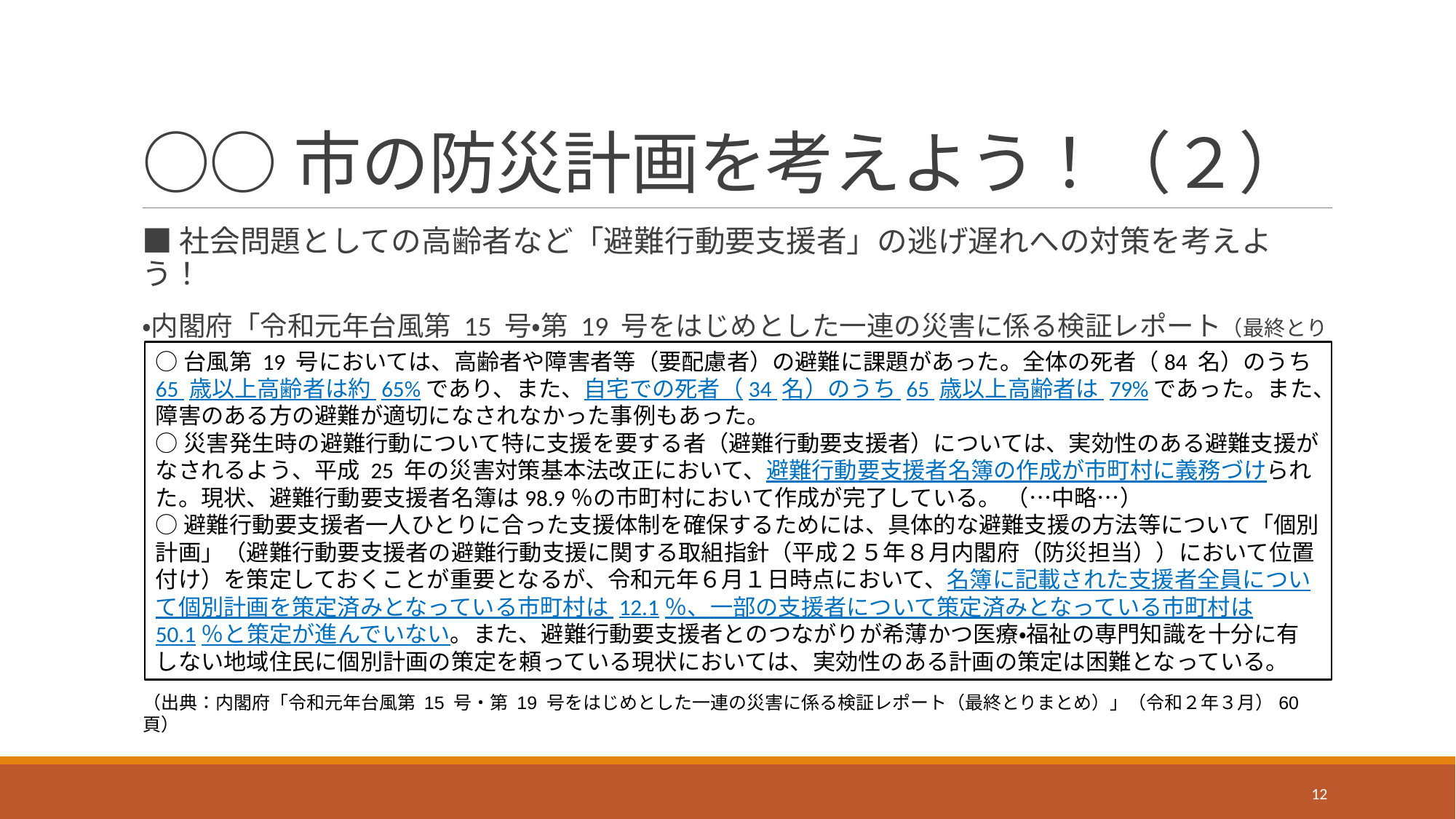

# ○○市の防災計画を考えよう！（２）
■社会問題としての高齢者など「避難行動要支援者」の逃げ遅れへの対策を考えよう！
・内閣府「令和元年台風第 15 号・第 19 号をはじめとした一連の災害に係る検証レポート（最終とりまとめ）」（令和２年３月）に見る「避難行動要支援者」への対策の必要性
○台風第 19 号においては、高齢者や障害者等（要配慮者）の避難に課題があった。全体の死者（84 名）のうち 65 歳以上高齢者は約 65%であり、また、自宅での死者（34 名）のうち 65 歳以上高齢者は 79%であった。また、障害のある方の避難が適切になされなかった事例もあった。
○災害発生時の避難行動について特に支援を要する者（避難行動要支援者）については、実効性のある避難支援がなされるよう、平成 25 年の災害対策基本法改正において、避難行動要支援者名簿の作成が市町村に義務づけられた。現状、避難行動要支援者名簿は98.9％の市町村において作成が完了している。 （…中略…）
○避難行動要支援者一人ひとりに合った支援体制を確保するためには、具体的な避難支援の方法等について「個別計画」（避難行動要支援者の避難行動支援に関する取組指針（平成２５年８月内閣府（防災担当））において位置付け）を策定しておくことが重要となるが、令和元年６月１日時点において、名簿に記載された支援者全員について個別計画を策定済みとなっている市町村は 12.1％、一部の支援者について策定済みとなっている市町村は 50.1％と策定が進んでいない。また、避難行動要支援者とのつながりが希薄かつ医療・福祉の専門知識を十分に有しない地域住民に個別計画の策定を頼っている現状においては、実効性のある計画の策定は困難となっている。
（出典：内閣府「令和元年台風第 15 号・第 19 号をはじめとした一連の災害に係る検証レポート（最終とりまとめ）」（令和２年３月）60頁）
12